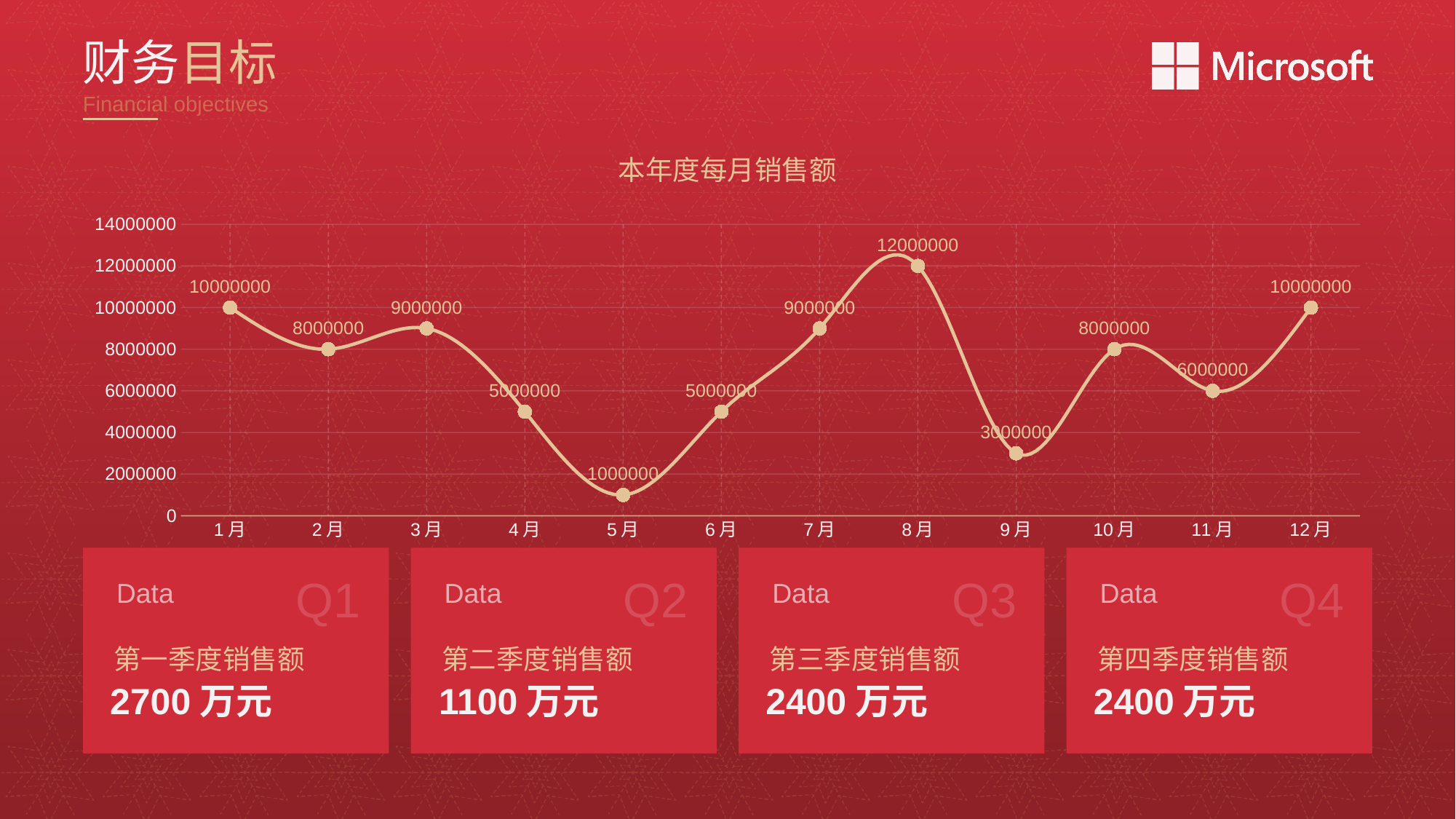

财务目标
Financial objectives

### Chart: 本年度每月销售额

| Category | 列1 |
|---|---|
| 1月 | 10000000.0 |
| 2月 | 8000000.0 |
| 3月 | 9000000.0 |
| 4月 | 5000000.0 |
| 5月 | 1000000.0 |
| 6月 | 5000000.0 |
| 7月 | 9000000.0 |
| 8月 | 12000000.0 |
| 9月 | 3000000.0 |
| 10月 | 8000000.0 |
| 11月 | 6000000.0 |
| 12月 | 10000000.0 |

Q1
Q2
Q3
Q4
Data
Data
Data
Data
第一季度销售额
第二季度销售额
第三季度销售额
第四季度销售额
2700万元
1100万元
2400万元
2400万元